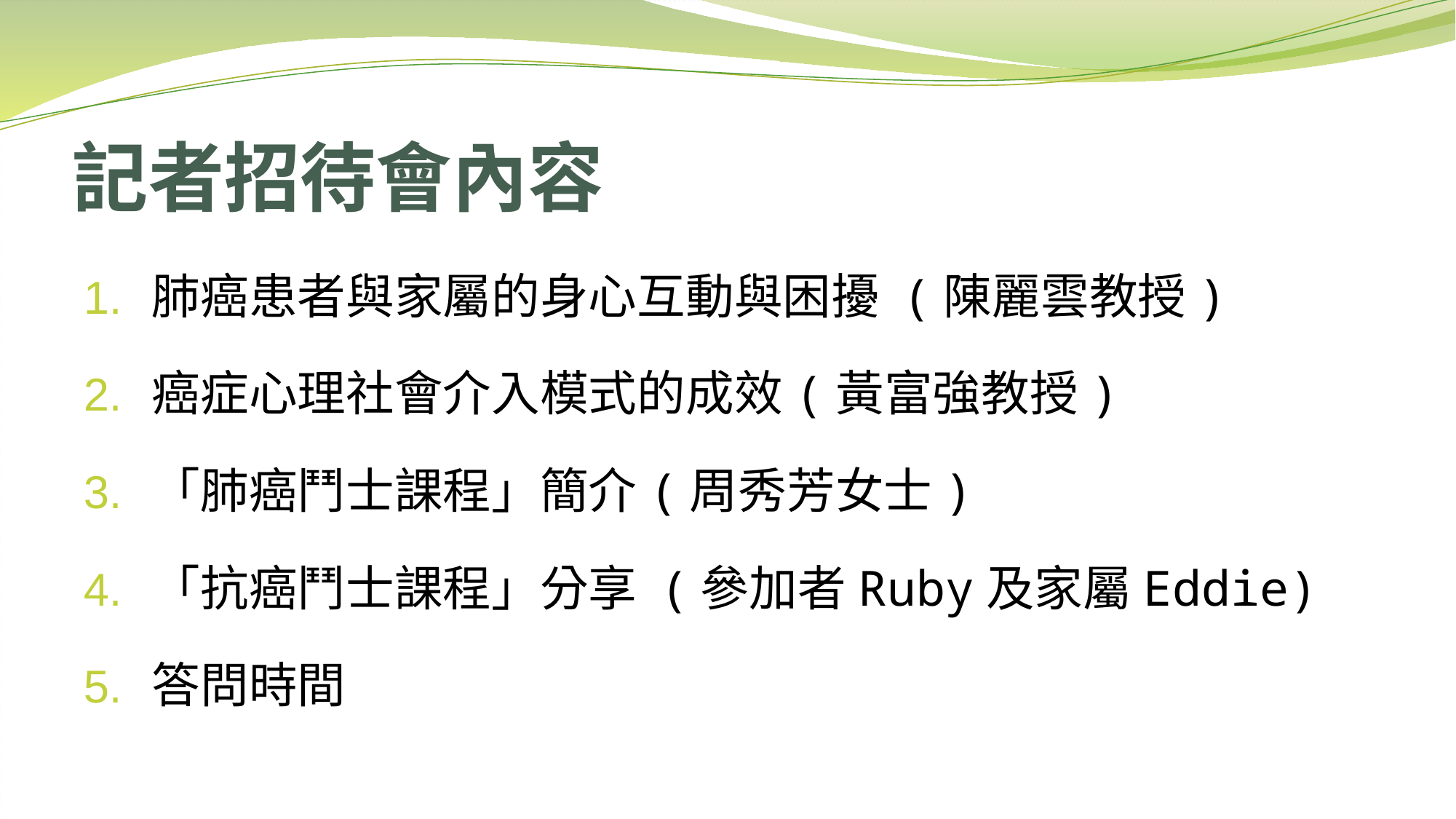

# 記者招待會內容
肺癌患者與家屬的身心互動與困擾 (陳麗雲教授)
癌症心理社會介入模式的成效(黃富強教授)
「肺癌鬥士課程」簡介(周秀芳女士)
「抗癌鬥士課程」分享 (參加者Ruby及家屬Eddie)
答問時間